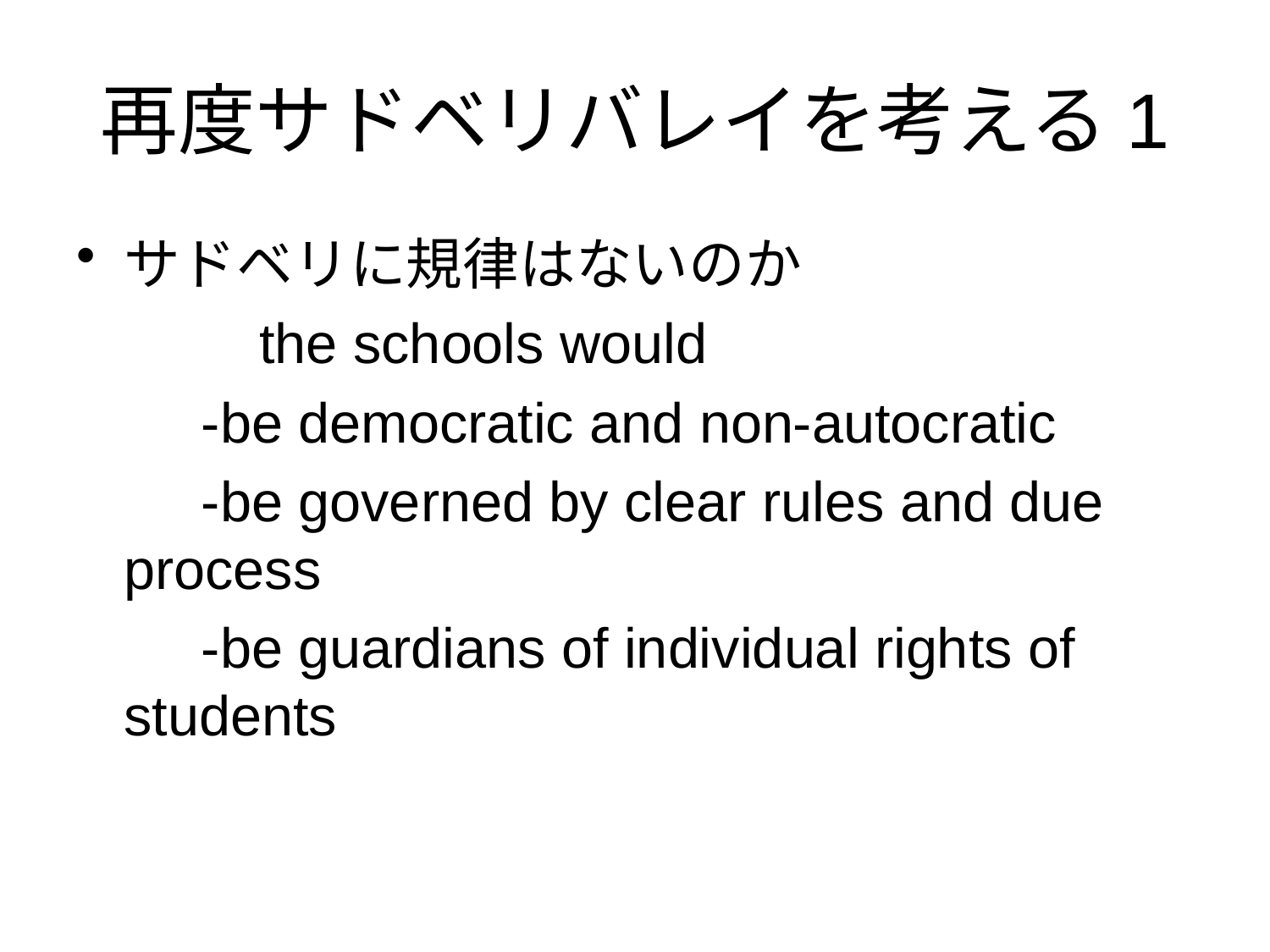

# 再度サドベリバレイを考える1
サドベリに規律はないのか
　　　the schools would
        -be democratic and non-autocratic
        -be governed by clear rules and due process
        -be guardians of individual rights of students